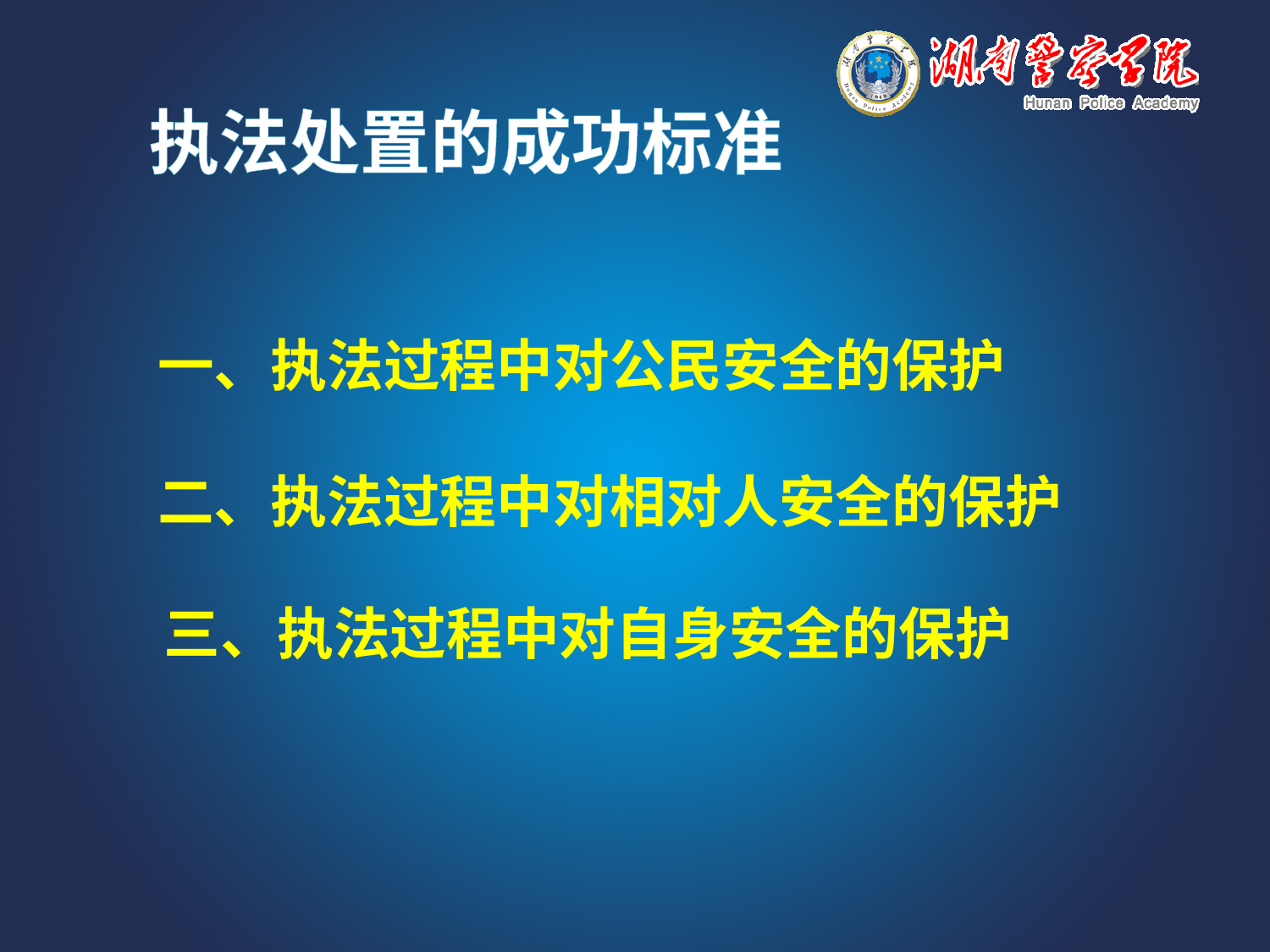

执法处置的成功标准
# 一、执法过程中对公民安全的保护
二、执法过程中对相对人安全的保护
三、执法过程中对自身安全的保护